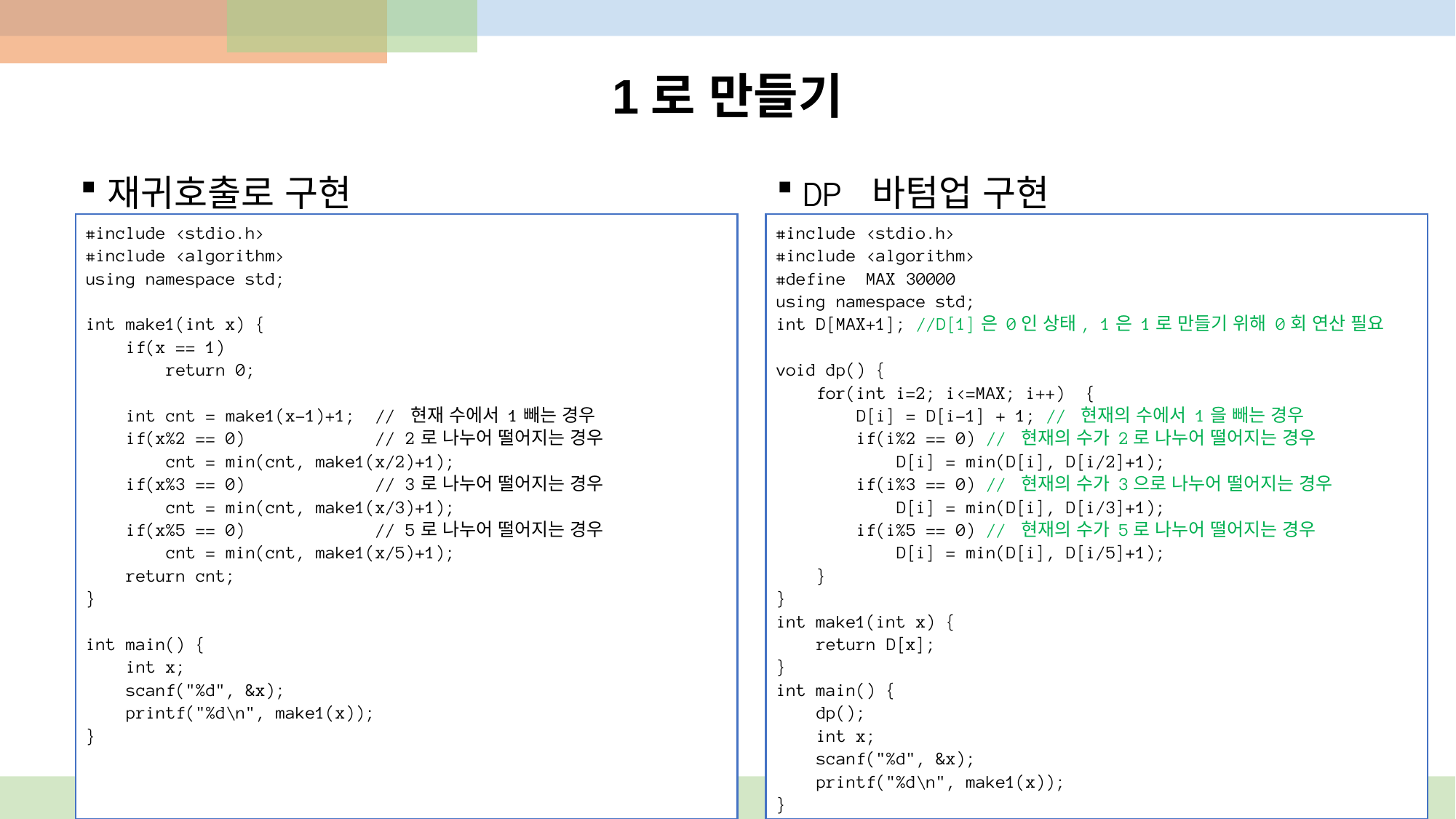

# 1로 만들기
재귀호출로 구현
DP 바텀업 구현

#include <stdio.h>
#include <algorithm>
using namespace std;

int make1(int x) {
    if(x == 1)
        return 0;

    int cnt = make1(x-1)+1;  // 현재 수에서 1빼는 경우
    if(x%2 == 0)             // 2로 나누어 떨어지는 경우
        cnt = min(cnt, make1(x/2)+1);
    if(x%3 == 0)             // 3로 나누어 떨어지는 경우
        cnt = min(cnt, make1(x/3)+1);
    if(x%5 == 0)             // 5로 나누어 떨어지는 경우
        cnt = min(cnt, make1(x/5)+1);
    return cnt;
}

int main() {
    int x;
    scanf("%d", &x);
    printf("%d\n", make1(x));
}
#include <stdio.h>
#include <algorithm>
#define  MAX 30000
using namespace std;
int D[MAX+1]; //D[1]은 0인 상태, 1은 1로 만들기 위해 0회 연산 필요

void dp() {
    for(int i=2; i<=MAX; i++)  {
        D[i] = D[i-1] + 1; // 현재의 수에서 1을 빼는 경우
        if(i%2 == 0) // 현재의 수가 2로 나누어 떨어지는 경우
            D[i] = min(D[i], D[i/2]+1);
        if(i%3 == 0) // 현재의 수가 3으로 나누어 떨어지는 경우
            D[i] = min(D[i], D[i/3]+1);
        if(i%5 == 0) // 현재의 수가 5로 나누어 떨어지는 경우
            D[i] = min(D[i], D[i/5]+1);
    }
}
int make1(int x) {
    return D[x];
}
int main() {
    dp();
    int x;
    scanf("%d", &x);
    printf("%d\n", make1(x));
}
173
?
?